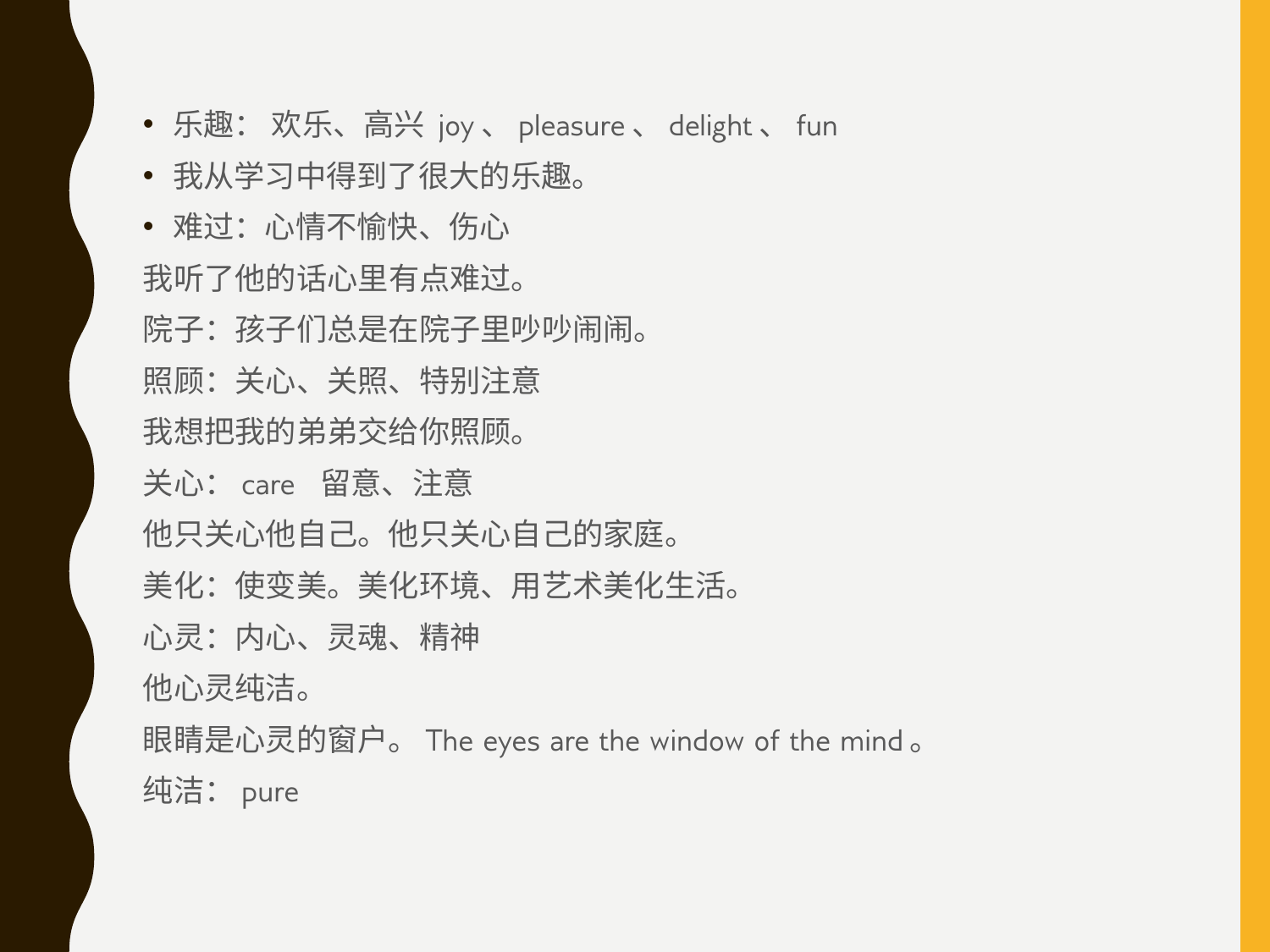

乐趣： 欢乐、高兴 joy、pleasure、delight、fun
我从学习中得到了很大的乐趣。
难过：心情不愉快、伤心
我听了他的话心里有点难过。
院子：孩子们总是在院子里吵吵闹闹。
照顾：关心、关照、特别注意
我想把我的弟弟交给你照顾。
关心：care  留意、注意
他只关心他自己。他只关心自己的家庭。
美化：使变美。美化环境、用艺术美化生活。
心灵：内心、灵魂、精神
他心灵纯洁。
眼睛是心灵的窗户。The eyes are the window of the mind。
纯洁：pure